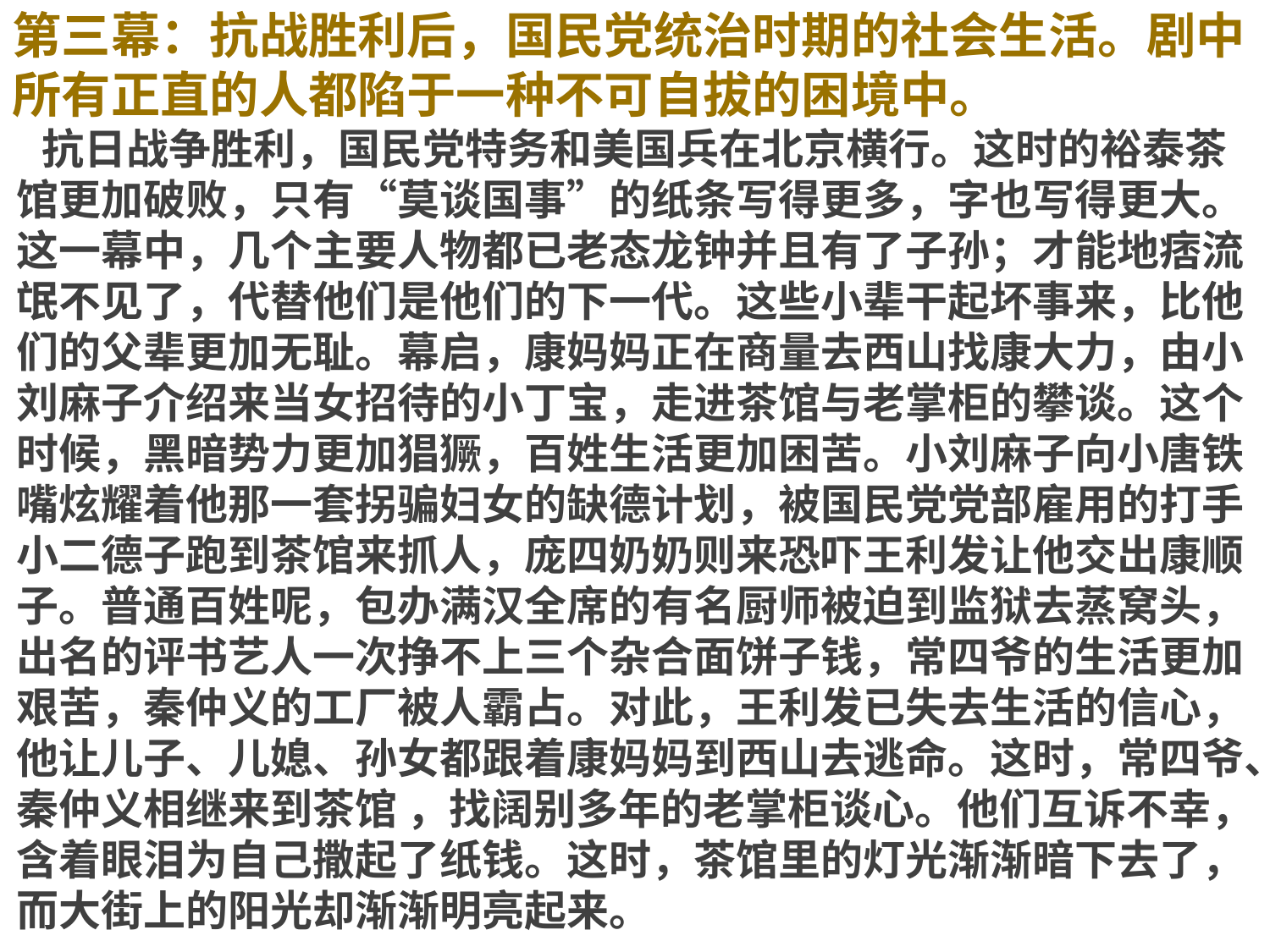

第三幕：抗战胜利后，国民党统治时期的社会生活。剧中所有正直的人都陷于一种不可自拔的困境中。
        抗日战争胜利，国民党特务和美国兵在北京横行。这时的裕泰茶馆更加破败，只有“莫谈国事”的纸条写得更多，字也写得更大。这一幕中，几个主要人物都已老态龙钟并且有了子孙；才能地痞流氓不见了，代替他们是他们的下一代。这些小辈干起坏事来，比他们的父辈更加无耻。幕启，康妈妈正在商量去西山找康大力，由小刘麻子介绍来当女招待的小丁宝，走进茶馆与老掌柜的攀谈。这个时候，黑暗势力更加猖獗，百姓生活更加困苦。小刘麻子向小唐铁嘴炫耀着他那一套拐骗妇女的缺德计划，被国民党党部雇用的打手小二德子跑到茶馆来抓人，庞四奶奶则来恐吓王利发让他交出康顺子。普通百姓呢，包办满汉全席的有名厨师被迫到监狱去蒸窝头，出名的评书艺人一次挣不上三个杂合面饼子钱，常四爷的生活更加艰苦，秦仲义的工厂被人霸占。对此，王利发已失去生活的信心，他让儿子、儿媳、孙女都跟着康妈妈到西山去逃命。这时，常四爷、秦仲义相继来到茶馆 ，找阔别多年的老掌柜谈心。他们互诉不幸，含着眼泪为自己撒起了纸钱。这时，茶馆里的灯光渐渐暗下去了，而大街上的阳光却渐渐明亮起来。